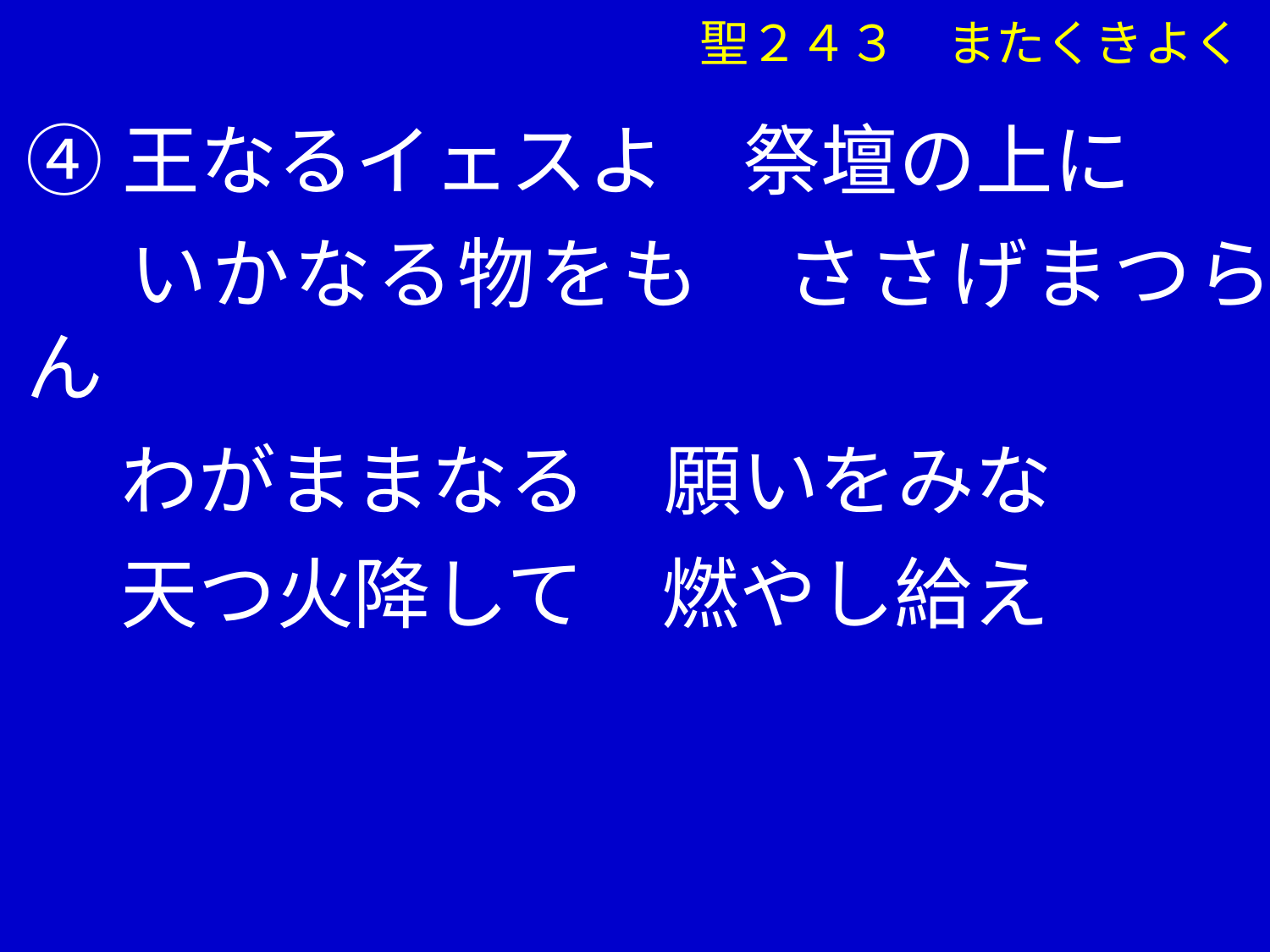

聖２４３　またくきよく
④王なるイェスよ　祭壇の上に
　 いかなる物をも　ささげまつらん
　 わがままなる　願いをみな
　 天つ火降して　燃やし給え